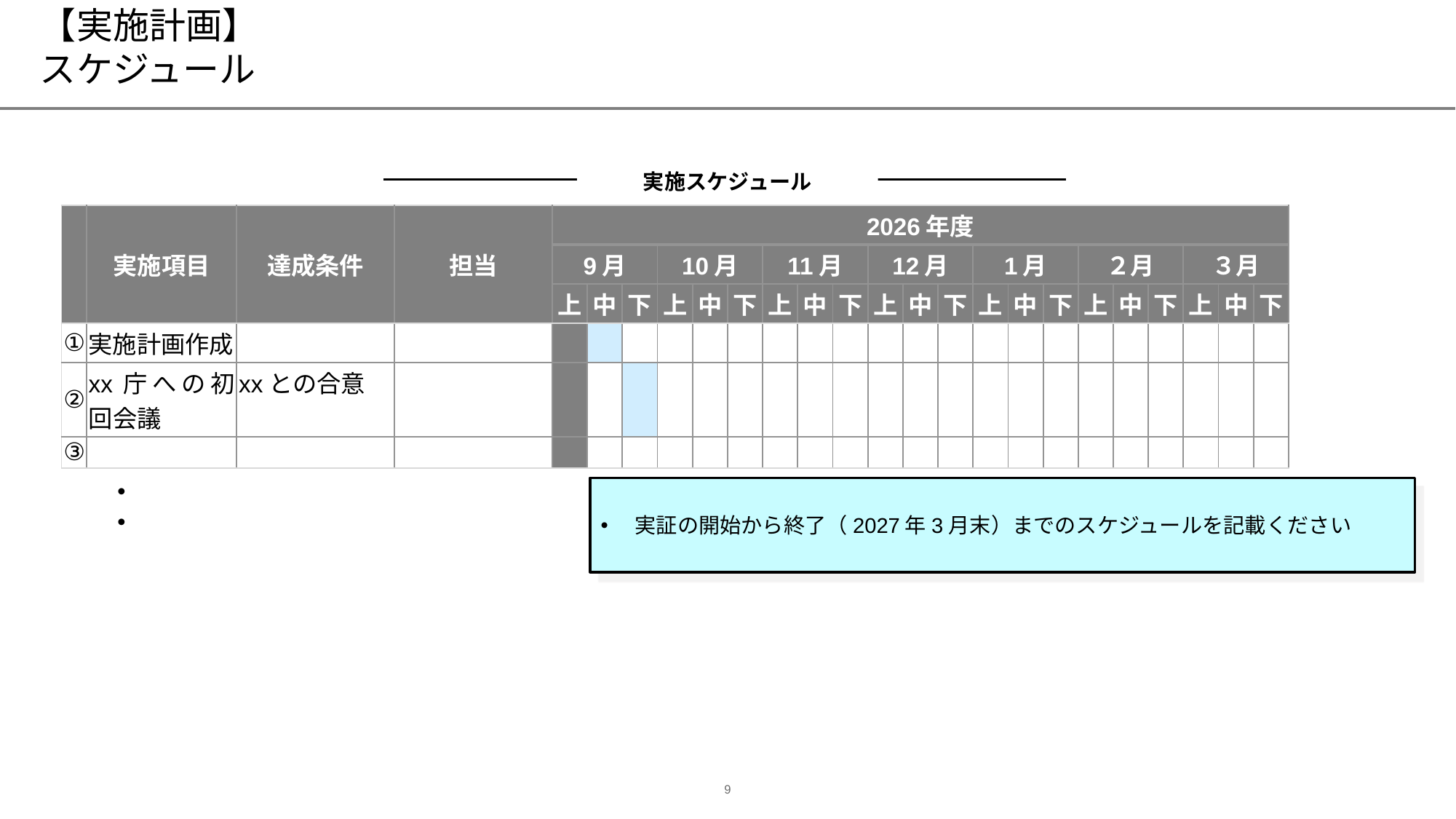

# 【実施計画】 スケジュール

実施スケジュール
|  | 実施項目 | 達成条件 | 担当 | 2026年度 |  |  |  |  |  |  |  |  |  |  |  |  |  |  |  |  |  |  |  |  |
| --- | --- | --- | --- | --- | --- | --- | --- | --- | --- | --- | --- | --- | --- | --- | --- | --- | --- | --- | --- | --- | --- | --- | --- | --- |
|  |  |  |  | 9月 |  |  | 10月 |  |  | 11月 |  |  | 12月 |  |  | 1月 |  |  | ２月 |  |  | ３月 |  |  |
|  |  |  |  | 上 | 中 | 下 | 上 | 中 | 下 | 上 | 中 | 下 | 上 | 中 | 下 | 上 | 中 | 下 | 上 | 中 | 下 | 上 | 中 | 下 |
| ① | 実施計画作成 |  |  |  |  |  |  |  |  |  |  |  |  |  |  |  |  |  |  |  |  |  |  |  |
| ② | xx庁への初回会議 | xxとの合意 |  |  |  |  |  |  |  |  |  |  |  |  |  |  |  |  |  |  |  |  |  |  |
| ③ |  |  |  |  |  |  |  |  |  |  |  |  |  |  |  |  |  |  |  |  |  |  |  |  |
実証の開始から終了（2027年3月末）までのスケジュールを記載ください
・・・